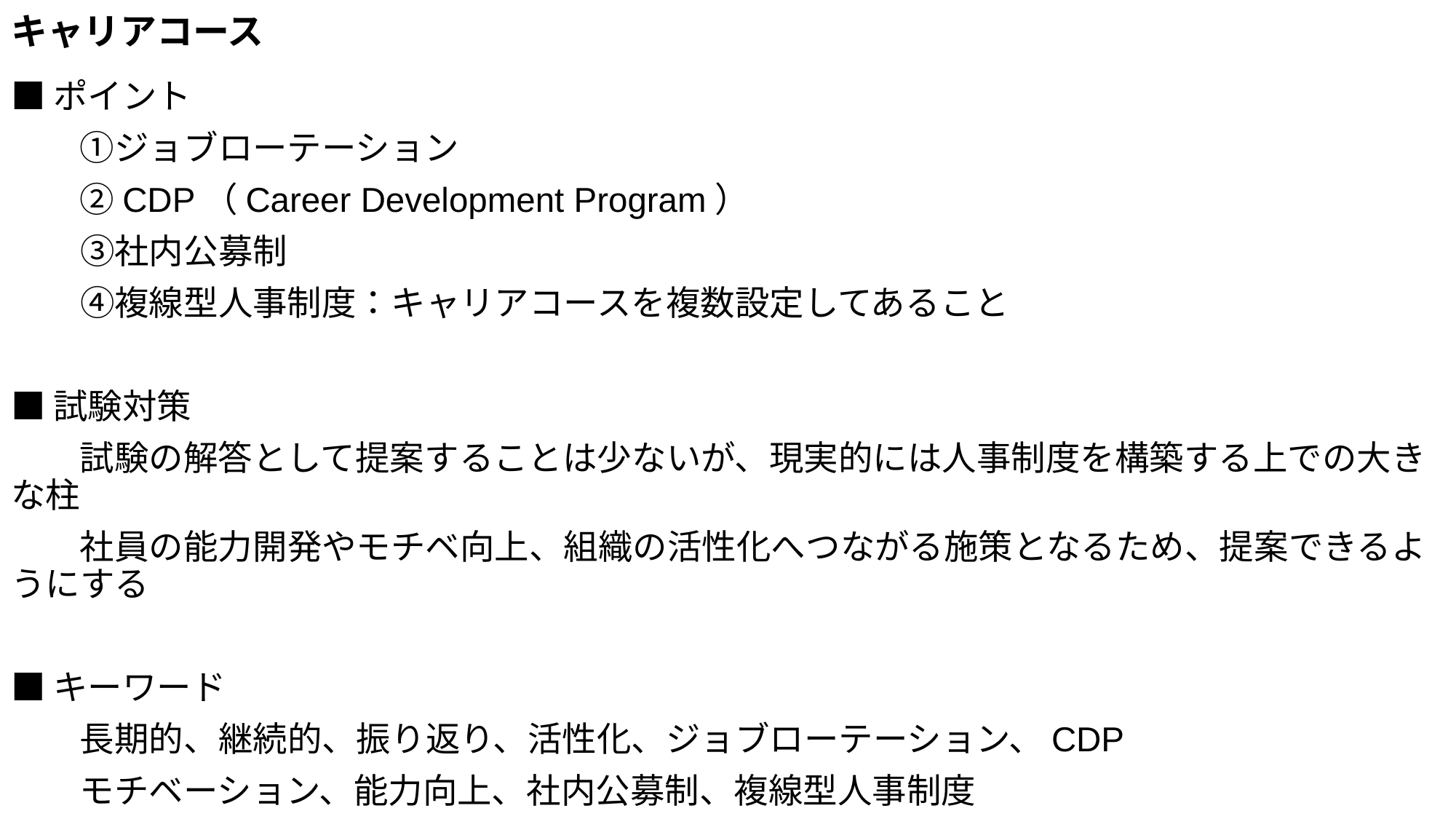

# キャリアコース
■ポイント
　　①ジョブローテーション
　　②CDP（Career Development Program）
　　③社内公募制
　　④複線型人事制度：キャリアコースを複数設定してあること

■試験対策
　　試験の解答として提案することは少ないが、現実的には人事制度を構築する上での大きな柱
　　社員の能力開発やモチベ向上、組織の活性化へつながる施策となるため、提案できるようにする

■キーワード
　　長期的、継続的、振り返り、活性化、ジョブローテーション、CDP
　　モチベーション、能力向上、社内公募制、複線型人事制度